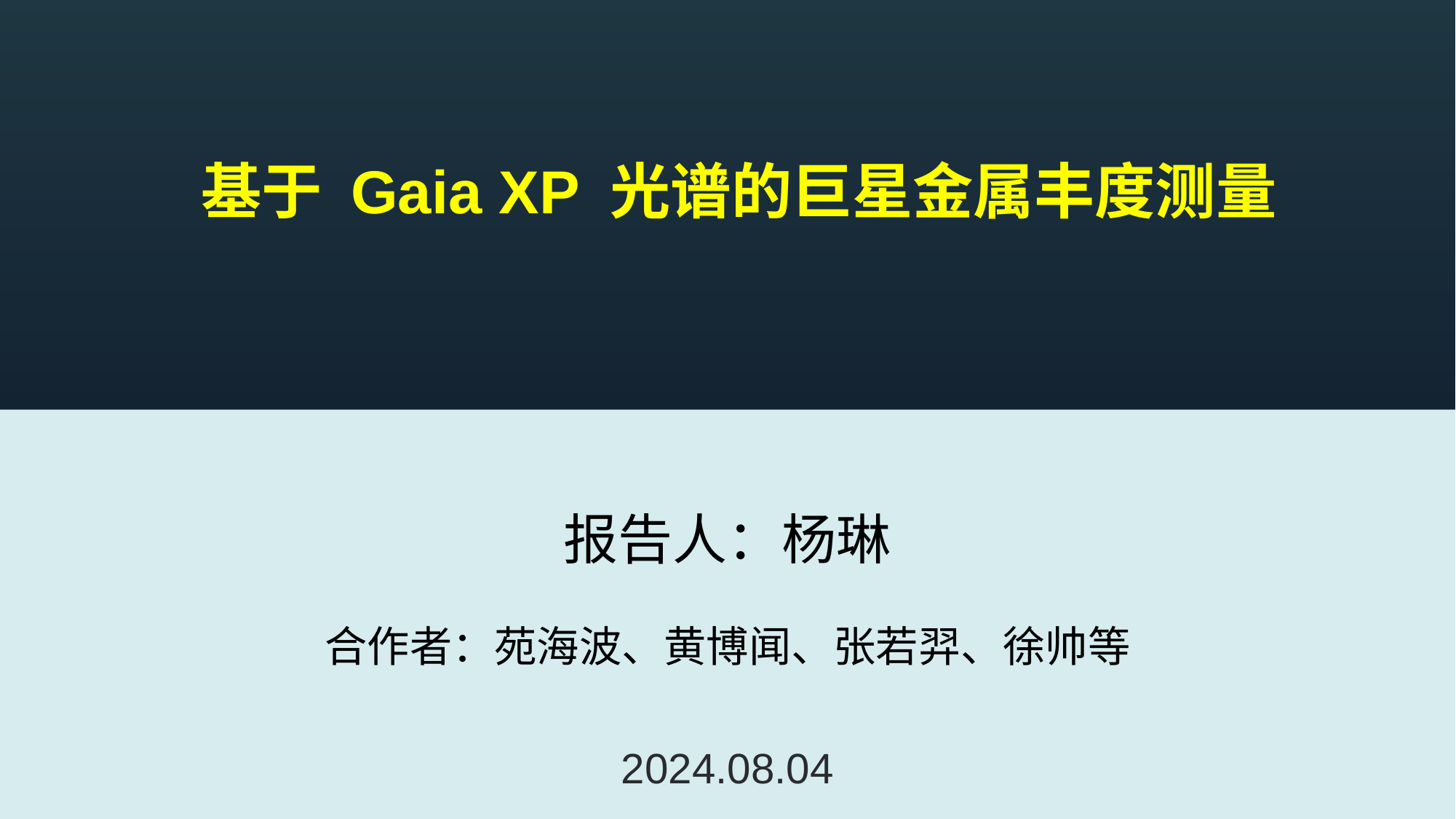

基于 Gaia XP 光谱的巨星金属丰度测量

合作者：苑海波、黄博闻、张若羿、徐帅等

报告人：杨琳
2024.08.04